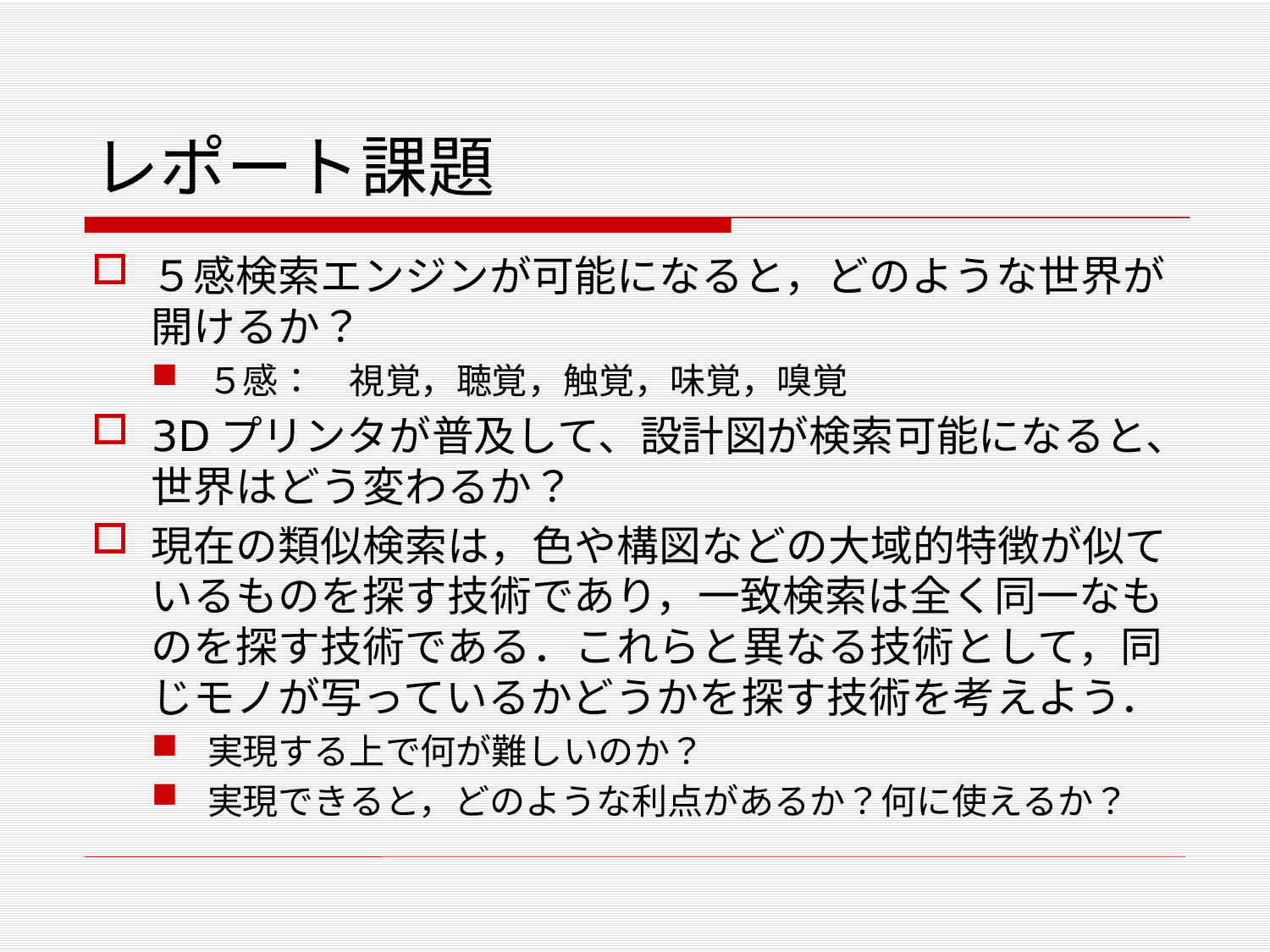

# レポート課題
５感検索エンジンが可能になると，どのような世界が開けるか？
５感：　視覚，聴覚，触覚，味覚，嗅覚
3Dプリンタが普及して、設計図が検索可能になると、世界はどう変わるか？
現在の類似検索は，色や構図などの大域的特徴が似ているものを探す技術であり，一致検索は全く同一なものを探す技術である．これらと異なる技術として，同じモノが写っているかどうかを探す技術を考えよう．
実現する上で何が難しいのか？
実現できると，どのような利点があるか？何に使えるか？